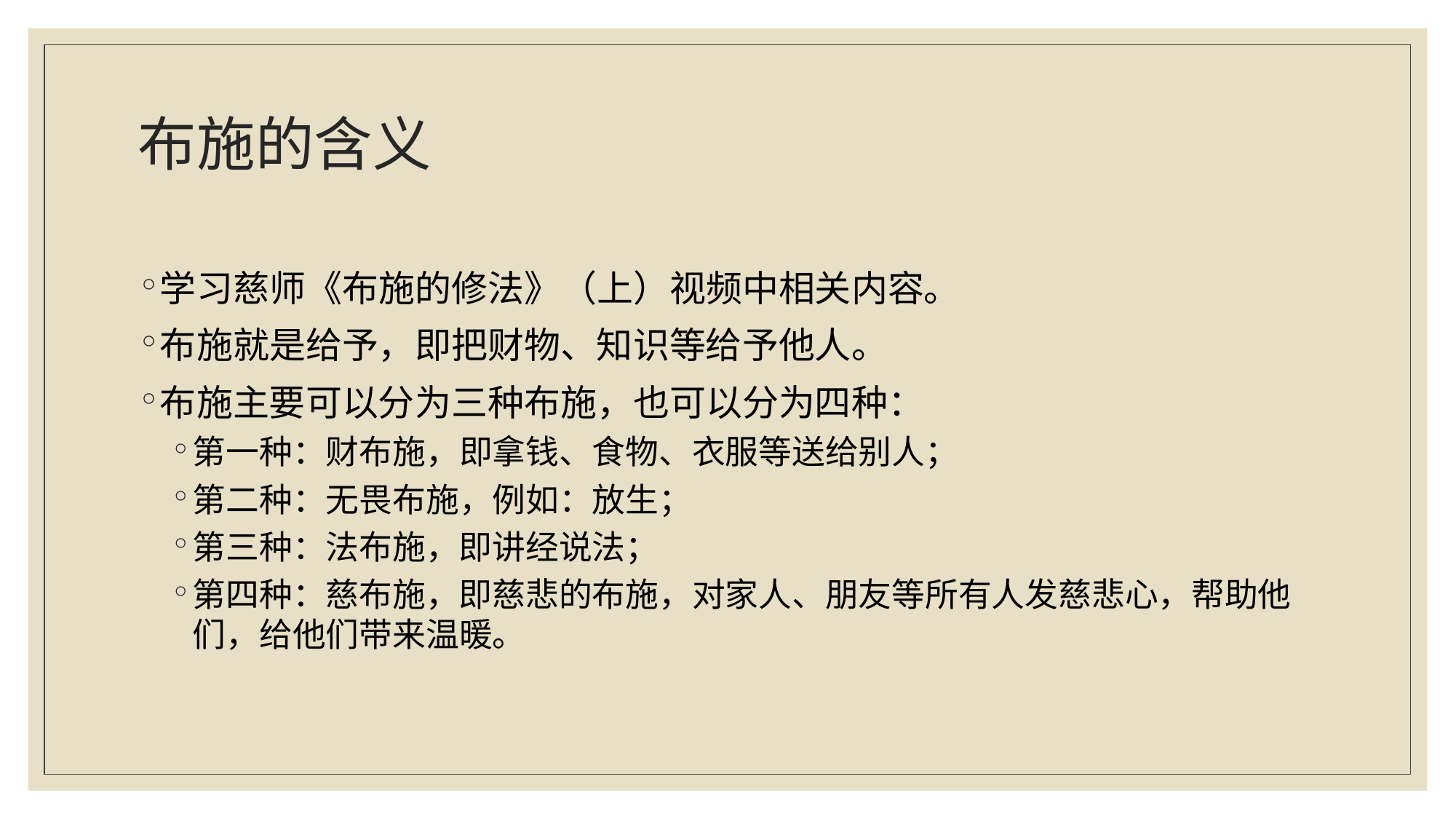

# 布施的含义

学习慈师《布施的修法》（上）视频中相关内容。
布施就是给予，即把财物、知识等给予他人。
布施主要可以分为三种布施，也可以分为四种：
第一种：财布施，即拿钱、食物、衣服等送给别人；
第二种：无畏布施，例如：放生；
第三种：法布施，即讲经说法；
第四种：慈布施，即慈悲的布施，对家人、朋友等所有人发慈悲心，帮助他们，给他们带来温暖。